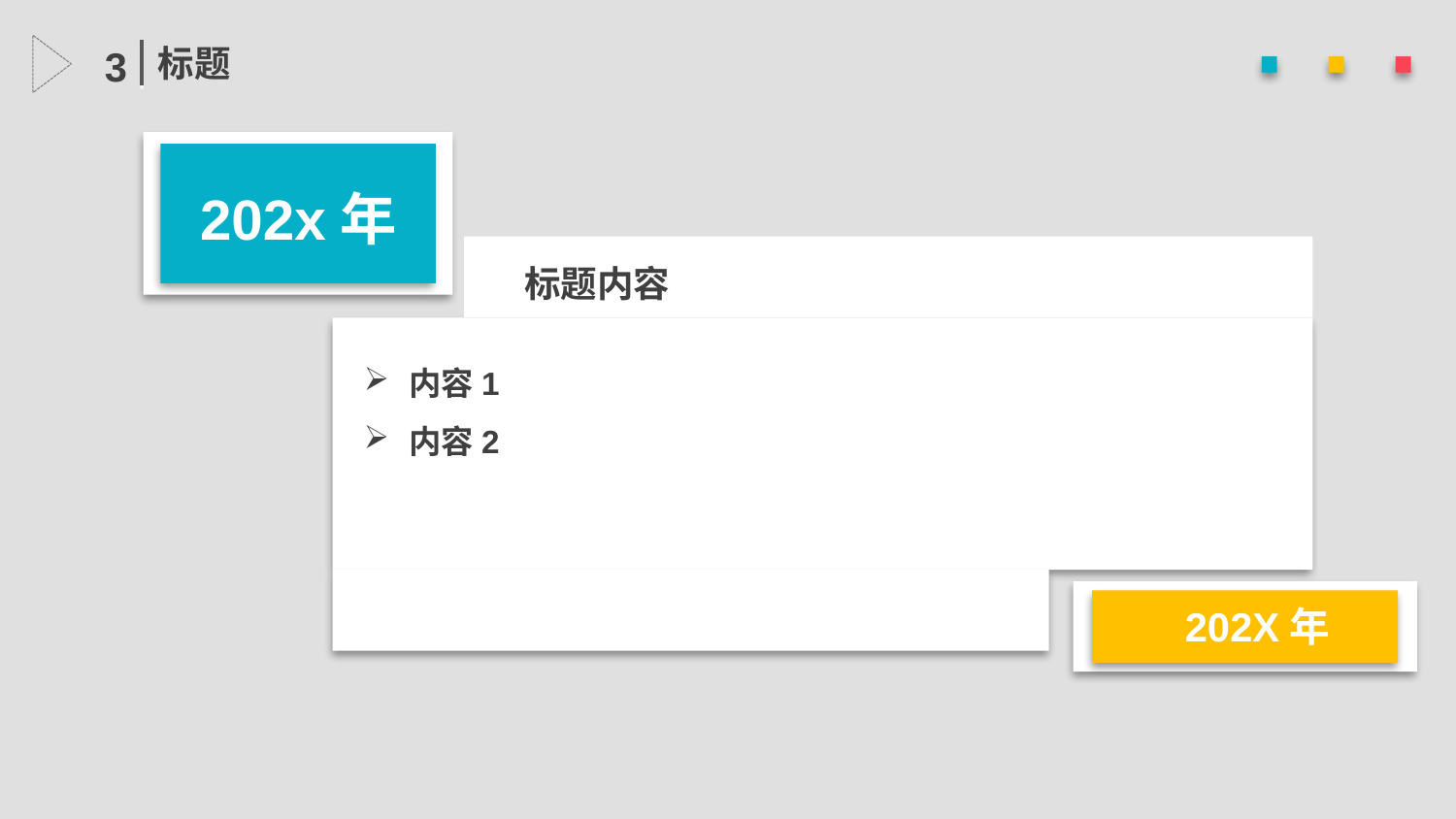

· · ·

标题
3

202x年

标题内容
内容1
内容2

202X年